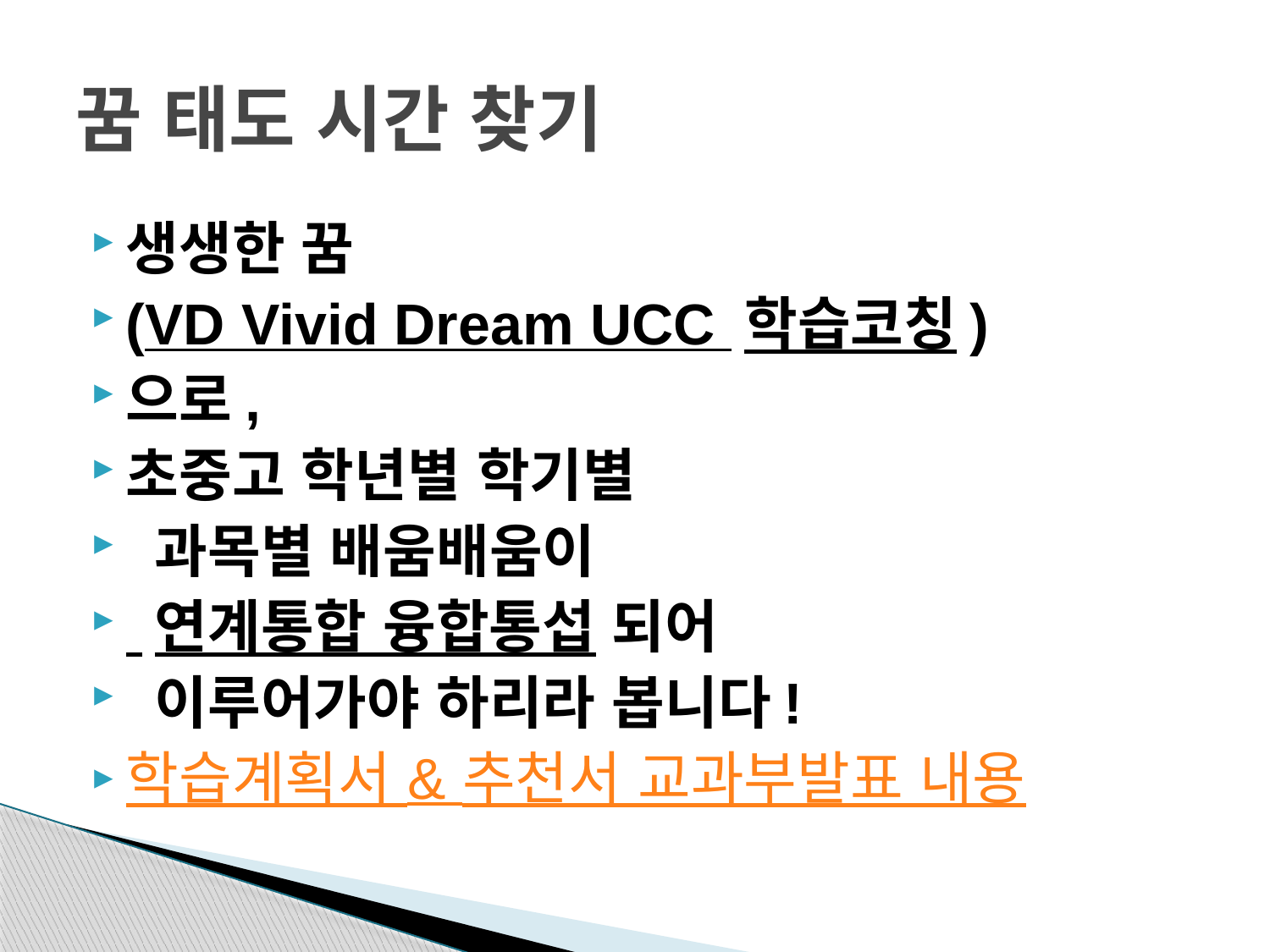

# 꿈 태도 시간 찾기
생생한 꿈
(VD Vivid Dream UCC 학습코칭)
으로,
초중고 학년별 학기별
 과목별 배움배움이
 연계통합 융합통섭 되어
 이루어가야 하리라 봅니다!
학습계획서 & 추천서 교과부발표 내용